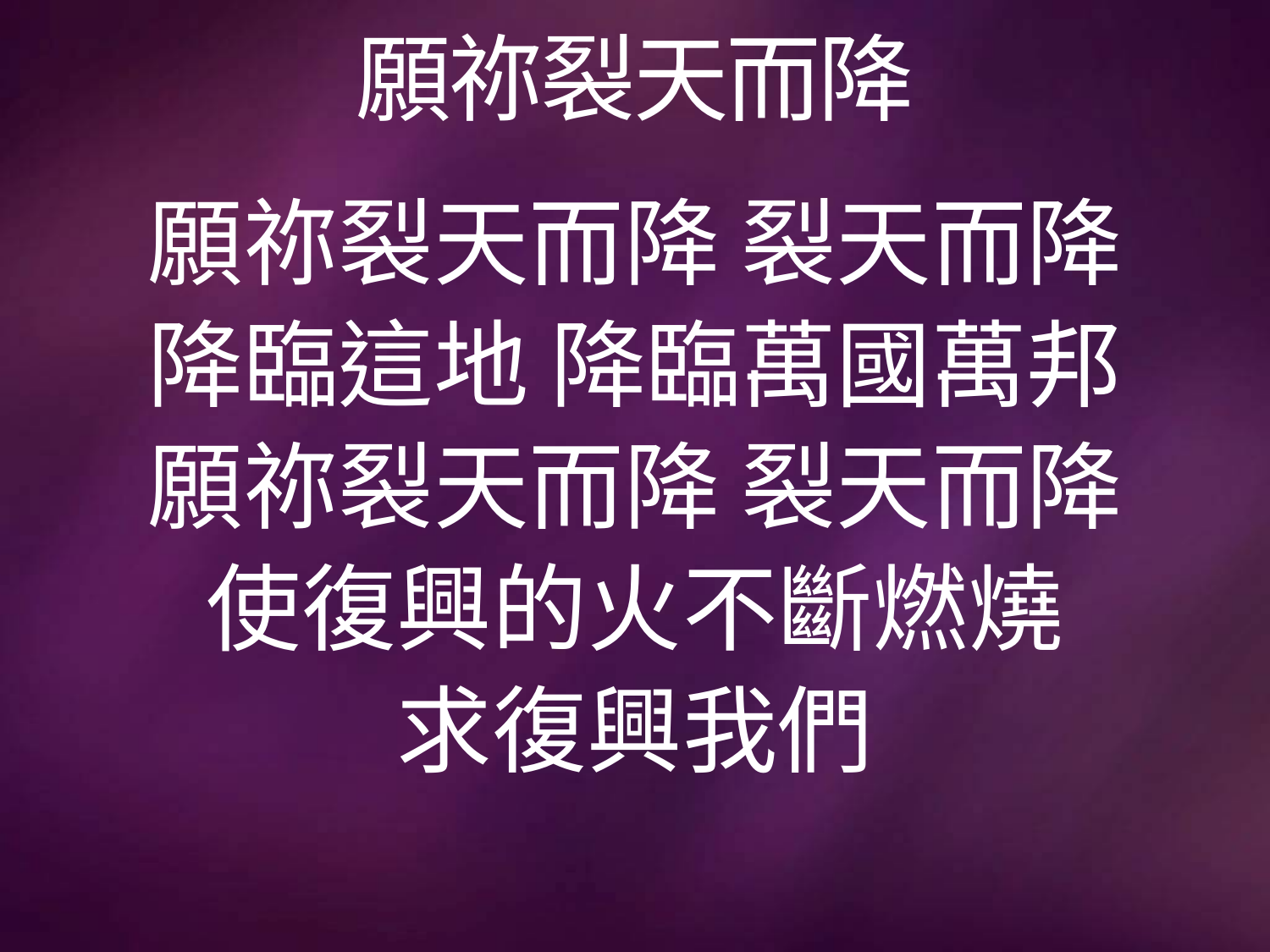

# 願祢裂天而降
願祢裂天而降 裂天而降
降臨這地 降臨萬國萬邦
願祢裂天而降 裂天而降
使復興的火不斷燃燒
求復興我們